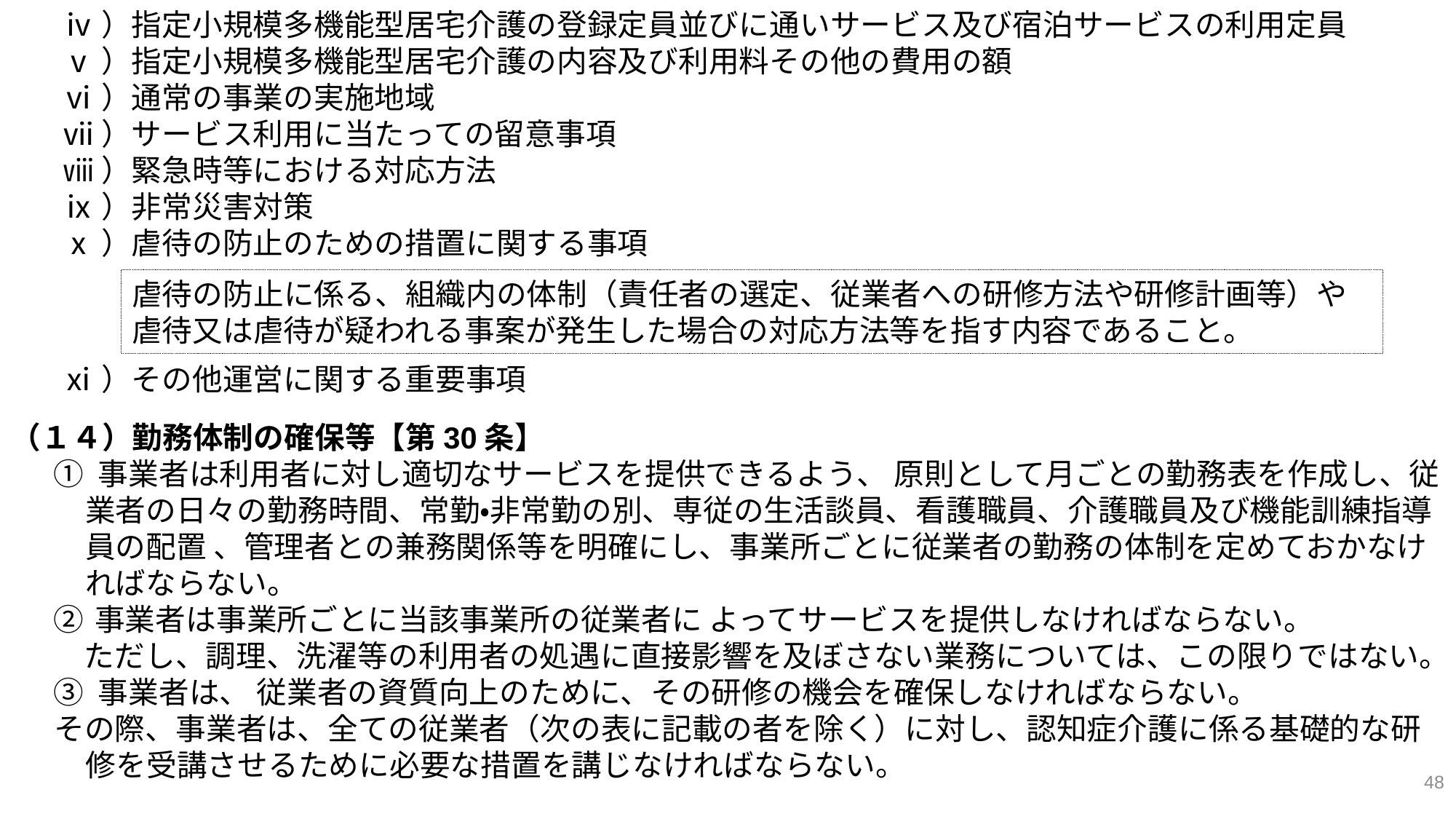

ⅳ）指定小規模多機能型居宅介護の登録定員並びに通いサービス及び宿泊サービスの利用定員
ⅴ）指定小規模多機能型居宅介護の内容及び利用料その他の費用の額
ⅵ）通常の事業の実施地域
ⅶ）サービス利用に当たっての留意事項
ⅷ）緊急時等における対応方法
ⅸ）非常災害対策
ⅹ）虐待の防止のための措置に関する事項

ⅺ）その他運営に関する重要事項

（１４）勤務体制の確保等【第30条】
① 事業者は利用者に対し適切なサービスを提供できるよう、 原則として月ごとの勤務表を作成し、従業者の日々の勤務時間、常勤・非常勤の別、専従の生活談員、看護職員、介護職員及び機能訓練指導員の配置 、管理者との兼務関係等を明確にし、事業所ごとに従業者の勤務の体制を定めておかなければならない。
事業者は事業所ごとに当該事業所の従業者に よってサービスを提供しなければならない。
　ただし、調理、洗濯等の利用者の処遇に直接影響を及ぼさない業務については、この限りではない。
③ 事業者は、 従業者の資質向上のために、その研修の機会を確保しなければならない。
その際、事業者は、全ての従業者（次の表に記載の者を除く）に対し、認知症介護に係る基礎的な研修を受講させるために必要な措置を講じなければならない。
虐待の防止に係る、組織内の体制（責任者の選定、従業者への研修方法や研修計画等）や虐待又は虐待が疑われる事案が発生した場合の対応方法等を指す内容であること。
48